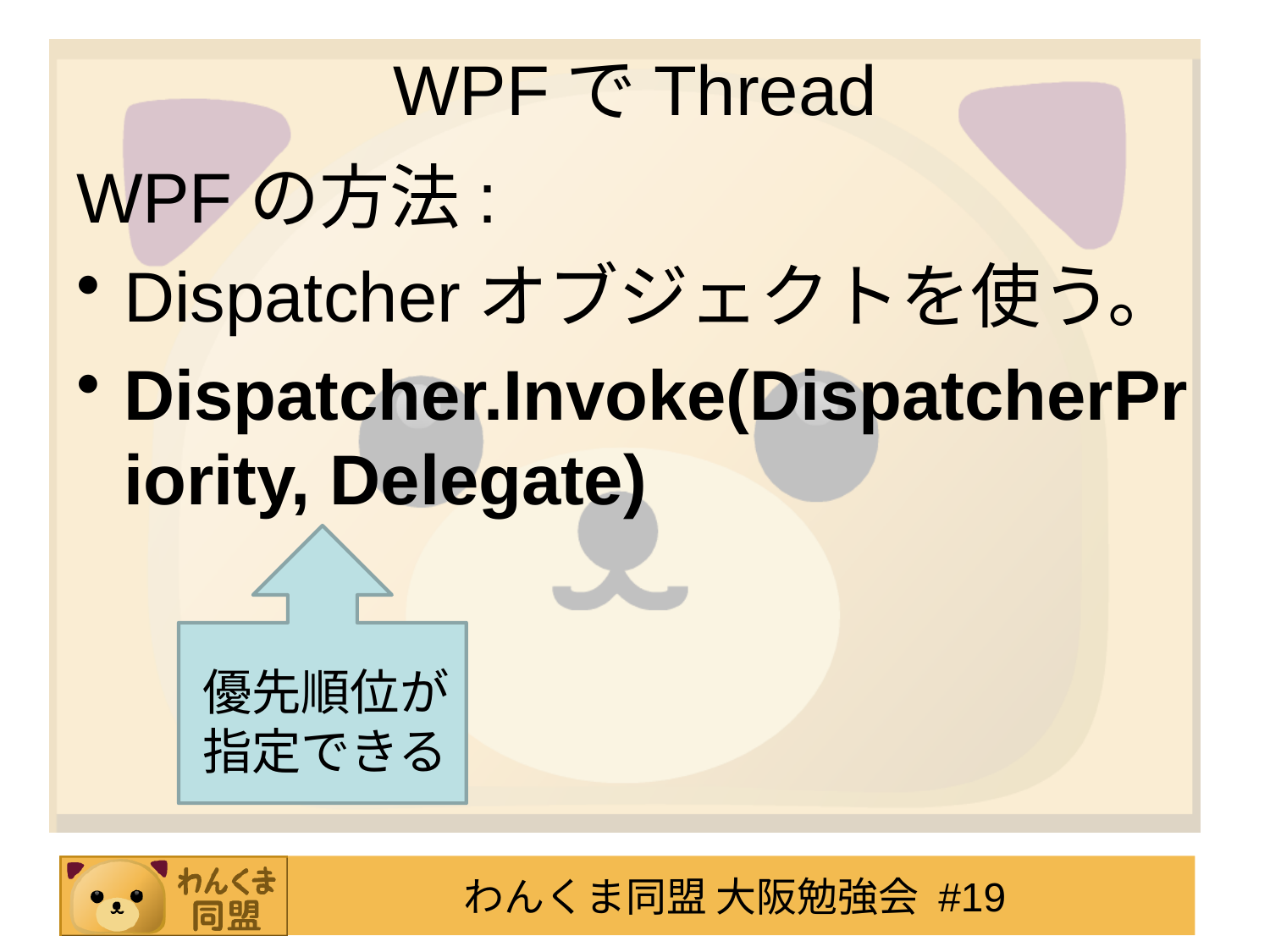

# WPFでThread
WPFの方法:
Dispatcherオブジェクトを使う。
Dispatcher.Invoke(DispatcherPriority, Delegate)

優先順位が
指定できる